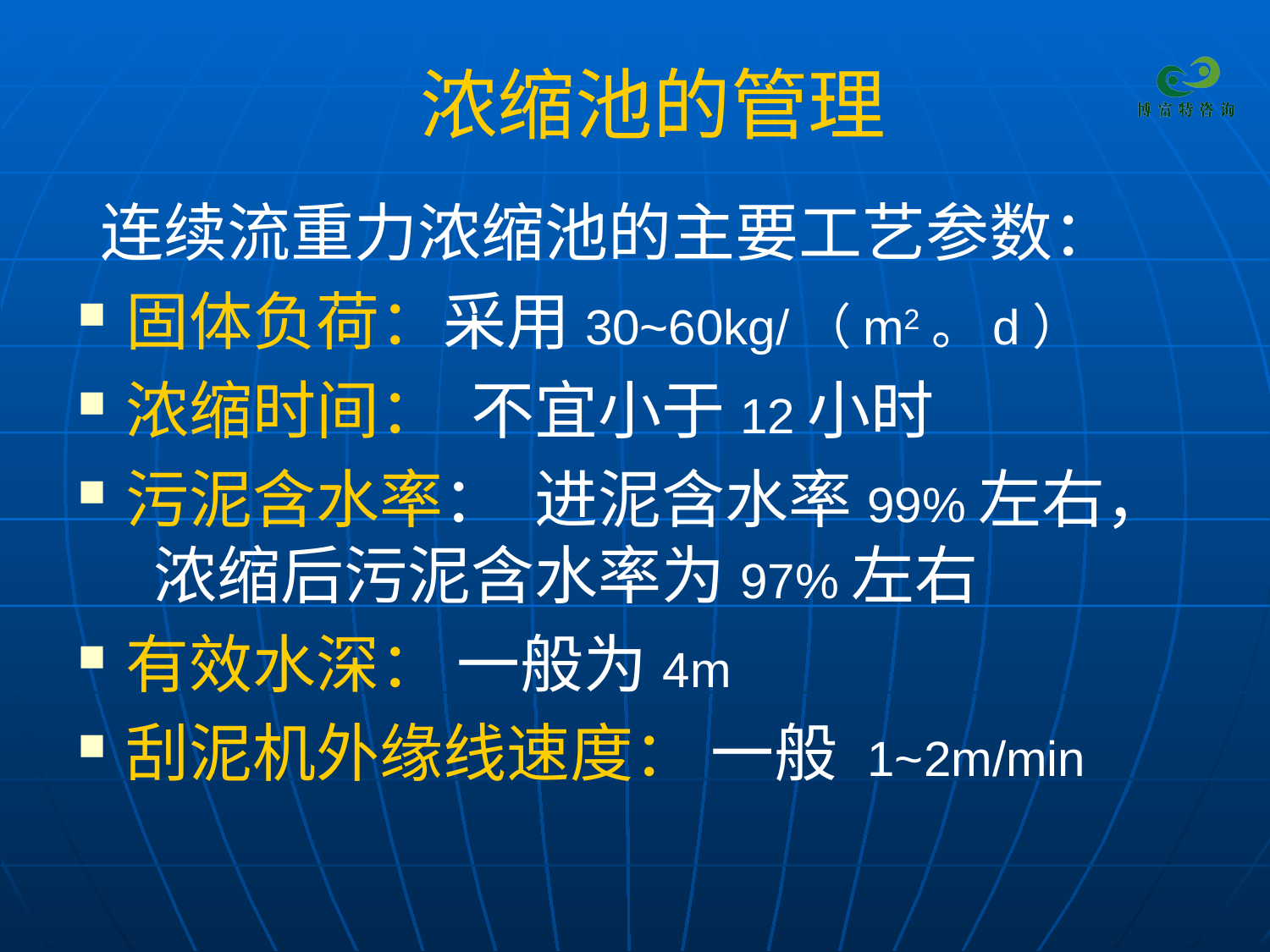

# 浓缩池的管理
 连续流重力浓缩池的主要工艺参数：
固体负荷：采用30~60kg/（m2。d）
浓缩时间：  不宜小于12小时
污泥含水率：  进泥含水率99%左右，    浓缩后污泥含水率为97%左右
有效水深： 一般为4m
刮泥机外缘线速度： 一般 1~2m/min